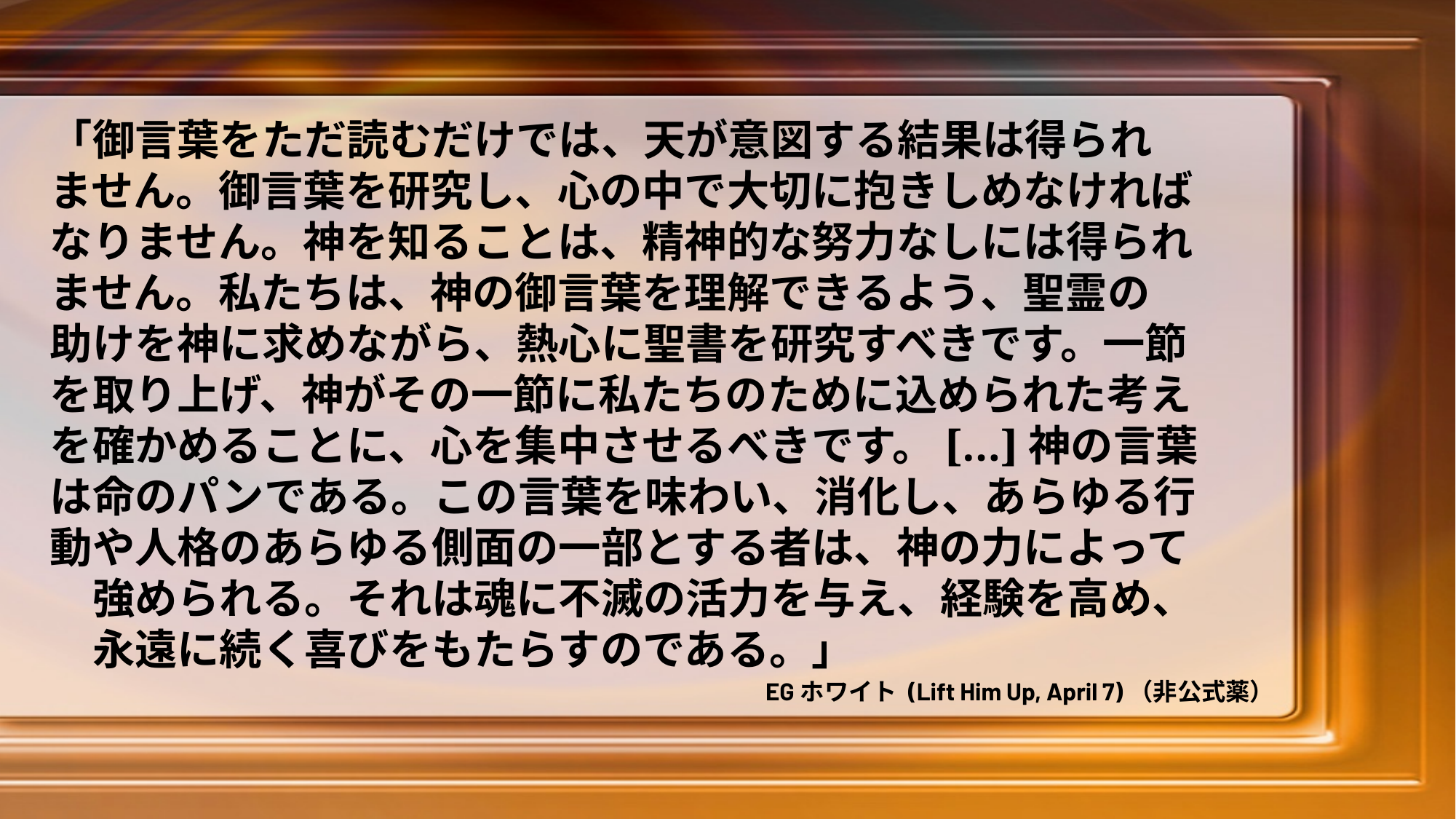

「御言葉をただ読むだけでは、天が意図する結果は得られ　ません。御言葉を研究し、心の中で大切に抱きしめなければなりません。神を知ることは、精神的な努力なしには得られません。私たちは、神の御言葉を理解できるよう、聖霊の　助けを神に求めながら、熱心に聖書を研究すべきです。一節を取り上げ、神がその一節に私たちのために込められた考えを確かめることに、心を集中させるべきです。[…]神の言葉は命のパンである。この言葉を味わい、消化し、あらゆる行動や人格のあらゆる側面の一部とする者は、神の力によって　強められる。それは魂に不滅の活力を与え、経験を高め、　永遠に続く喜びをもたらすのである。」
EGホワイト (Lift Him Up, April 7)（非公式薬）